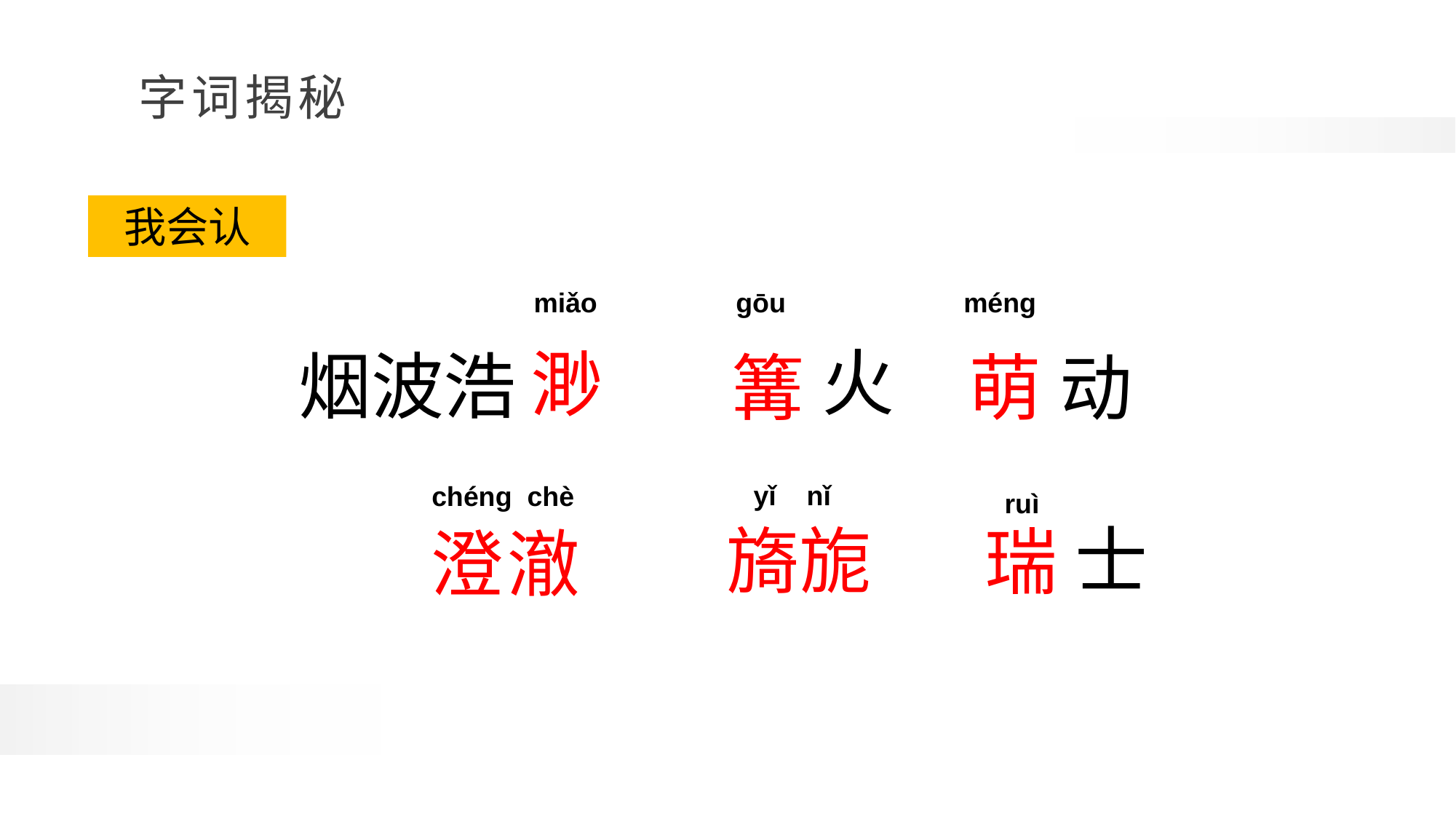

小学学科网  xuekeedu.com
我会认
miǎo
gōu
méng
火
渺
烟波浩
篝
萌
动
yǐ    nǐ
chéng  chè
ruì
士
旖旎
瑞
澄
澈